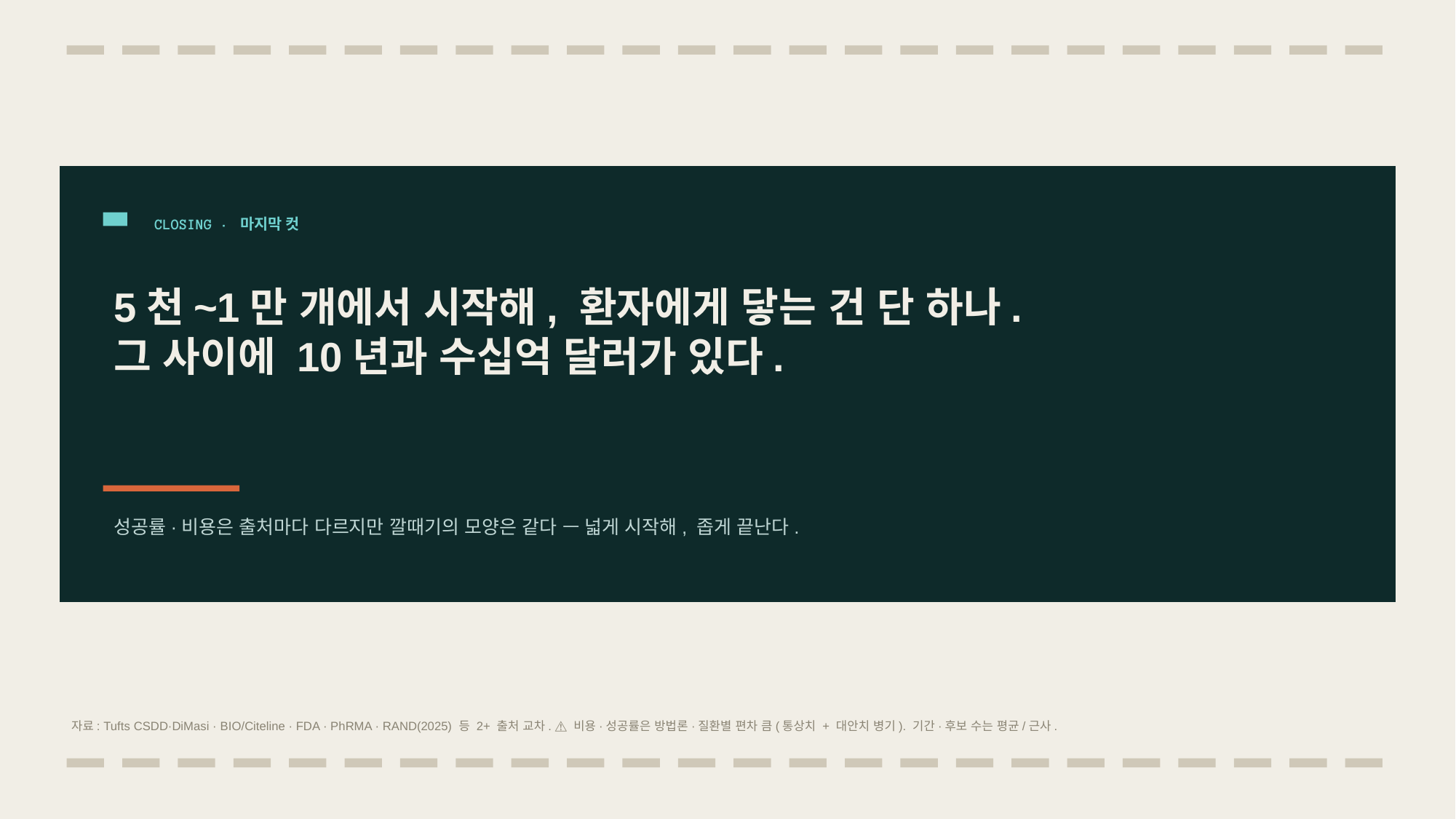

CLOSING · 마지막 컷

5천~1만 개에서 시작해, 환자에게 닿는 건 단 하나.
그 사이에 10년과 수십억 달러가 있다.

성공률·비용은 출처마다 다르지만 깔때기의 모양은 같다 — 넓게 시작해, 좁게 끝난다.
자료: Tufts CSDD·DiMasi · BIO/Citeline · FDA · PhRMA · RAND(2025) 등 2+ 출처 교차. ⚠ 비용·성공률은 방법론·질환별 편차 큼(통상치 + 대안치 병기). 기간·후보 수는 평균/근사.